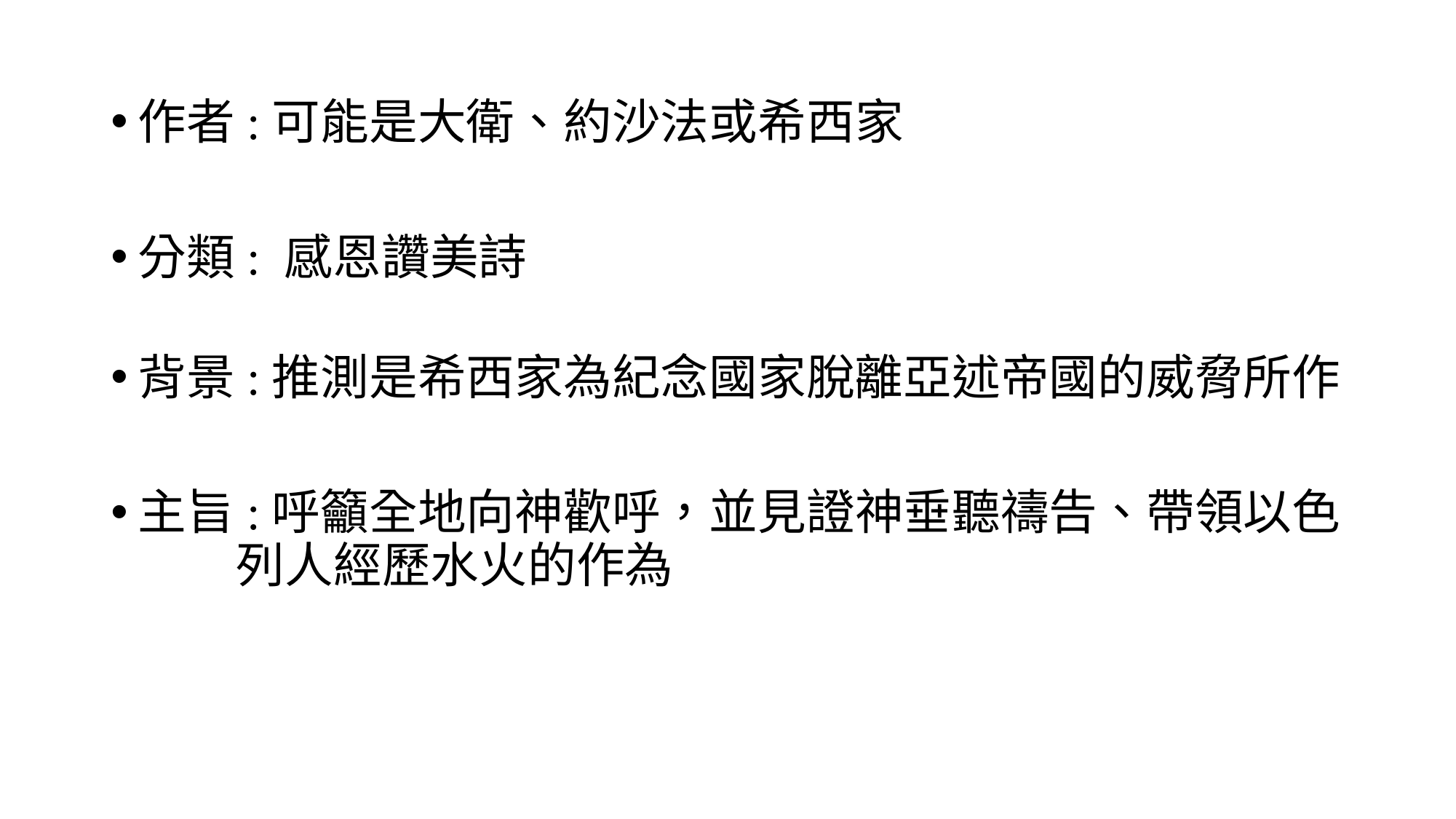

作者:可能是大衛、約沙法或希西家

分類: 感恩讚美詩
背景:推測是希西家為紀念國家脫離亞述帝國的威脅所作

主旨:呼籲全地向神歡呼，並見證神垂聽禱告、帶領以色
         列人經歷水火的作為